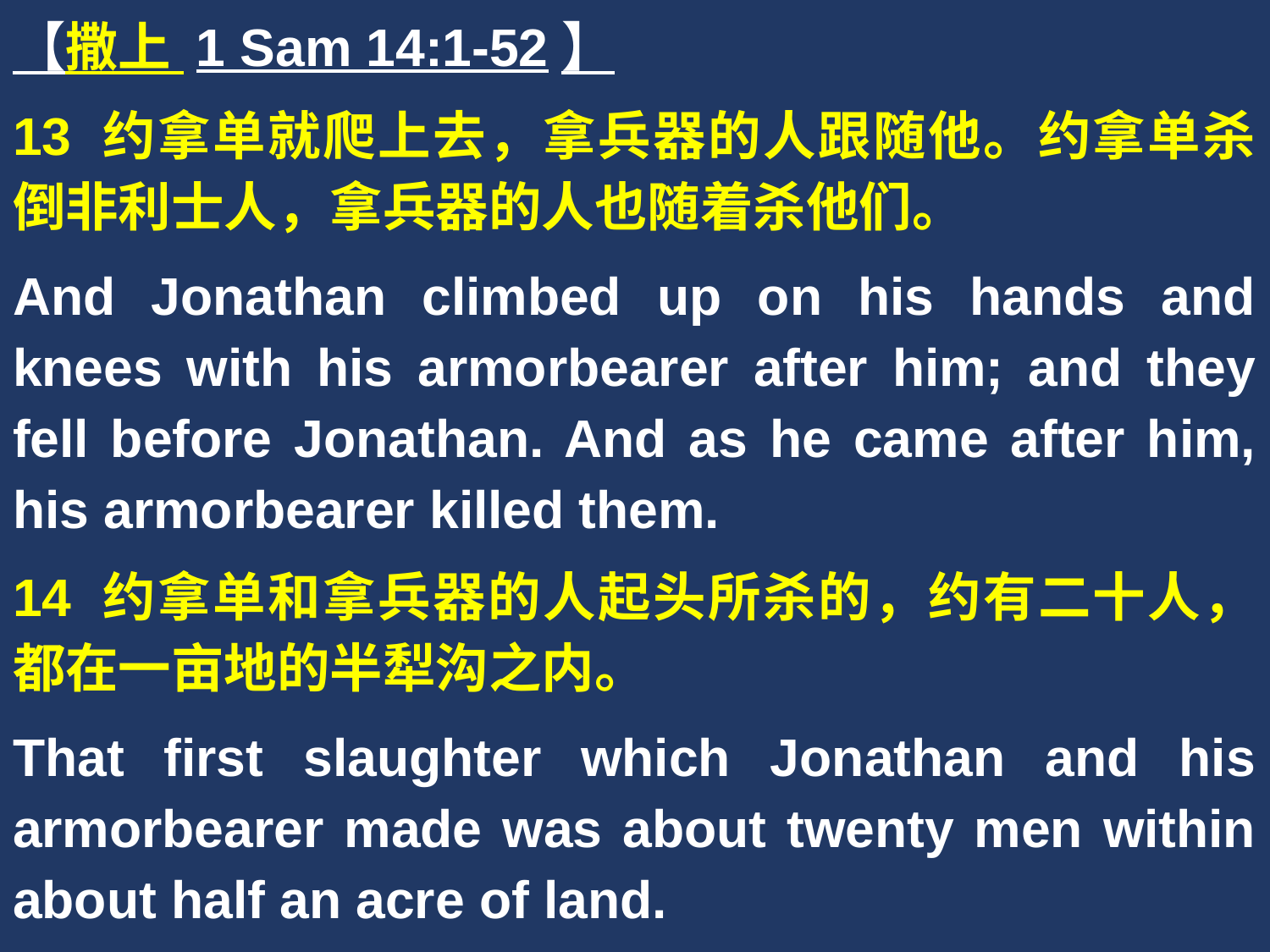

【撒上 1 Sam 14:1-52】
13 约拿单就爬上去，拿兵器的人跟随他。约拿单杀倒非利士人，拿兵器的人也随着杀他们。
And Jonathan climbed up on his hands and knees with his armorbearer after him; and they fell before Jonathan. And as he came after him, his armorbearer killed them.
14 约拿单和拿兵器的人起头所杀的，约有二十人，都在一亩地的半犁沟之内。
That first slaughter which Jonathan and his armorbearer made was about twenty men within about half an acre of land.